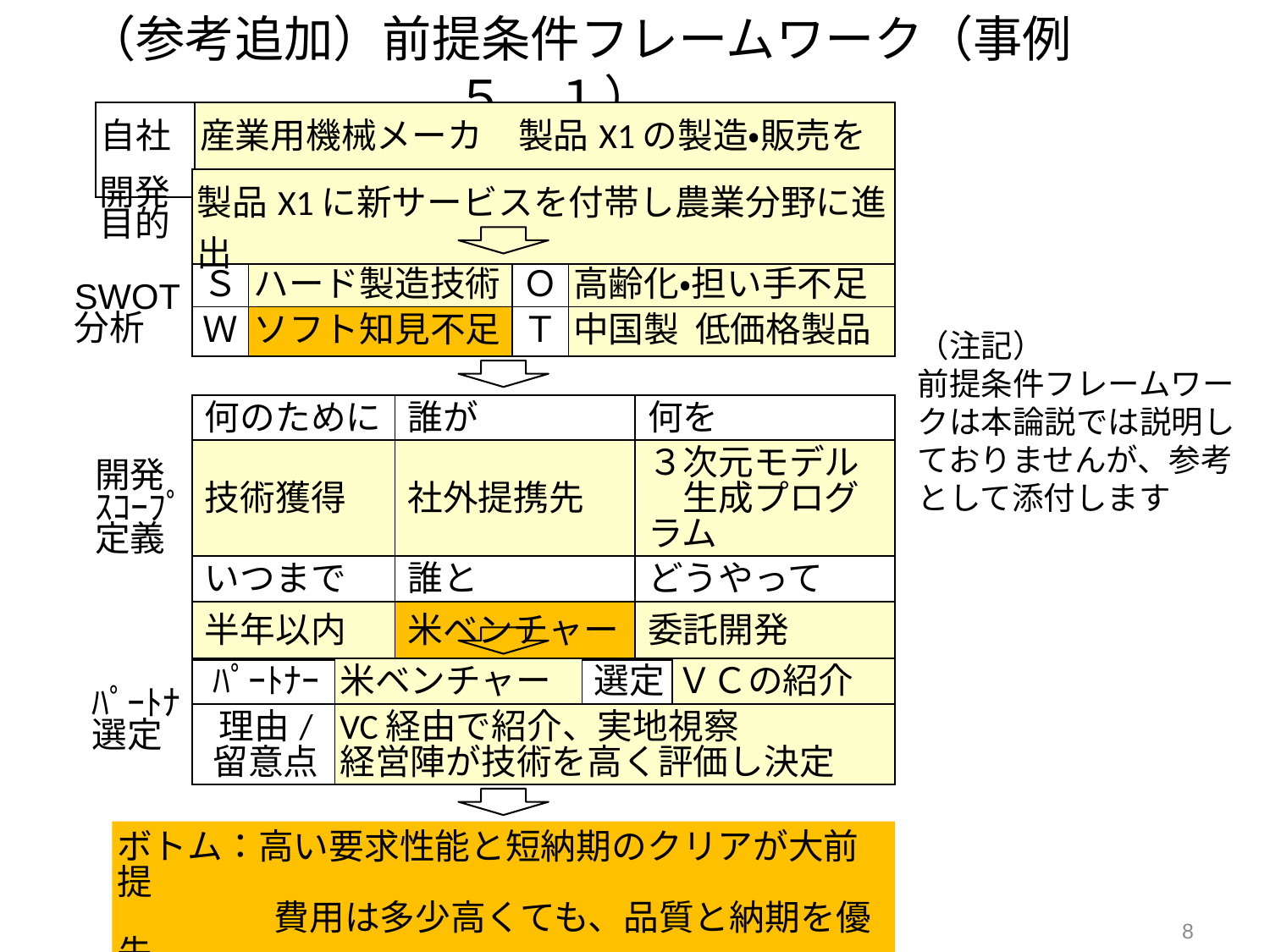

# （参考追加）前提条件フレームワーク（事例５．１）
| 自社 | 産業用機械メーカ　製品X1の製造・販売を行う |
| --- | --- |
| 製品X1に新サービスを付帯し農業分野に進出 |
| --- |
開発
目的

| Ｓ | ハード製造技術 | Ｏ | 高齢化・担い手不足 |
| --- | --- | --- | --- |
| Ｗ | ソフト知見不足 | Ｔ | 中国製 低価格製品 |
SWOT
分析
（注記）
前提条件フレームワークは本論説では説明しておりませんが、参考として添付します

| 何のために | 誰が | 何を |
| --- | --- | --- |
| 技術獲得 | 社外提携先 | ３次元モデル　生成プログラム |
| いつまで | 誰と | どうやって |
| 半年以内 | 米ベンチャー | 委託開発 |
開発
ｽｺｰﾌﾟ
定義

| ﾊﾟｰﾄﾅｰ | 米ベンチャー | 選定 | ＶＣの紹介 |
| --- | --- | --- | --- |
| 理由/ 留意点 | VC経由で紹介、実地視察 経営陣が技術を高く評価し決定 |  |  |
ﾊﾟｰﾄﾅ
選定

ボトム：高い要求性能と短納期のクリアが大前提
　　　　  費用は多少高くても、品質と納期を優先
8